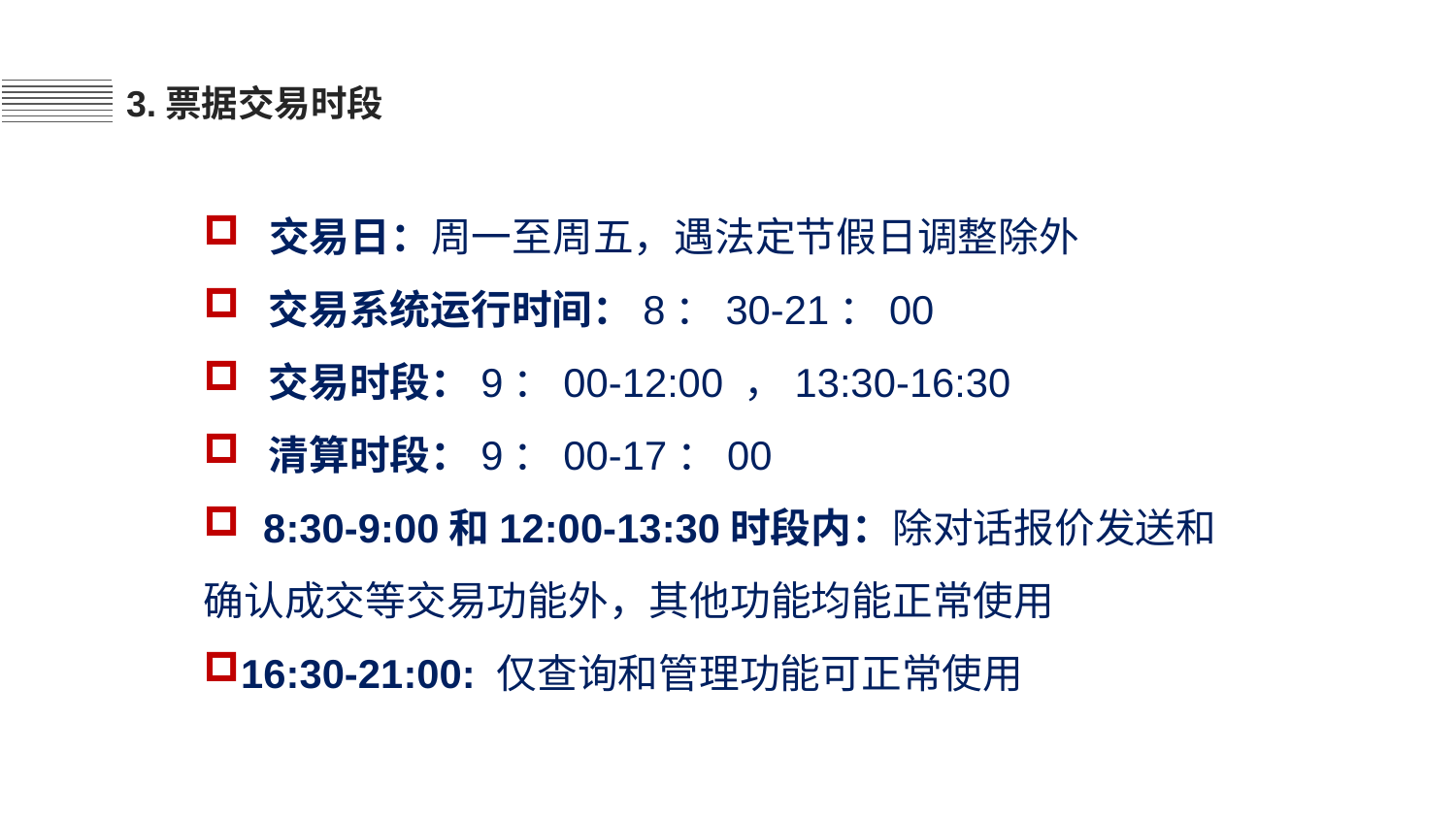

3.票据交易时段

  交易日：周一至周五，遇法定节假日调整除外
  交易系统运行时间：8：30-21：00
  交易时段：9：00-12:00 ，13:30-16:30
  清算时段：9：00-17：00
  8:30-9:00和12:00-13:30时段内：除对话报价发送和确认成交等交易功能外，其他功能均能正常使用
16:30-21:00: 仅查询和管理功能可正常使用